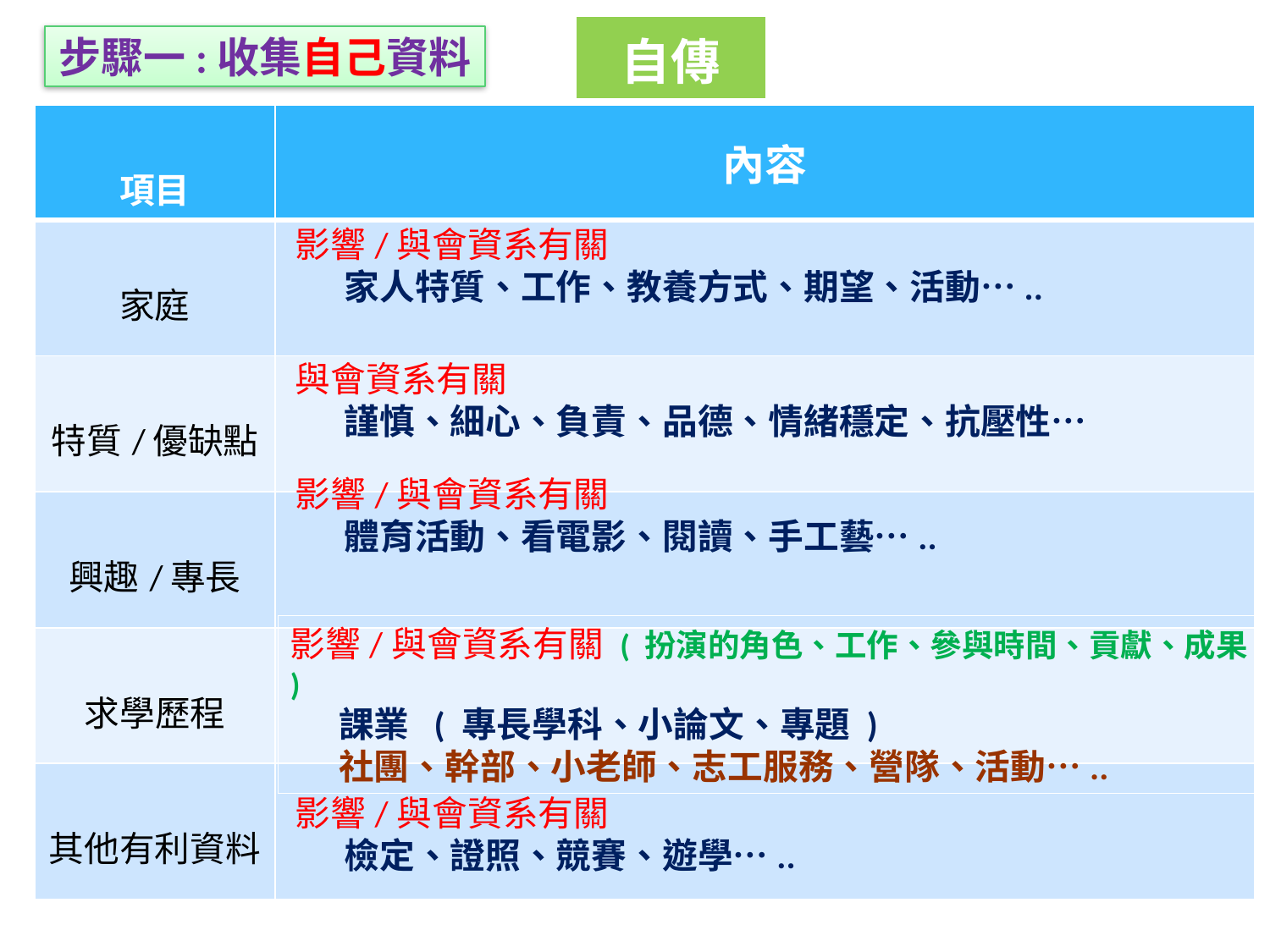

| 自傳 |
| --- |
# 步驟一:收集自己資料
| 項目 | 內容 |
| --- | --- |
| 家庭 |  |
| 特質/優缺點 |  |
| 興趣/專長 |  |
| 求學歷程 |  |
| 其他有利資料 |  |
影響/與會資系有關
     家人特質、工作、教養方式、期望、活動…..
與會資系有關
     謹慎、細心、負責、品德、情緒穩定、抗壓性…
影響/與會資系有關
     體育活動、看電影、閱讀、手工藝…..
影響/與會資系有關 ( 扮演的角色、工作、參與時間、貢獻、成果 )
     課業  ( 專長學科、小論文、專題 )
     社團、幹部、小老師、志工服務、營隊、活動…..
影響/與會資系有關
     檢定、證照、競賽、遊學…..